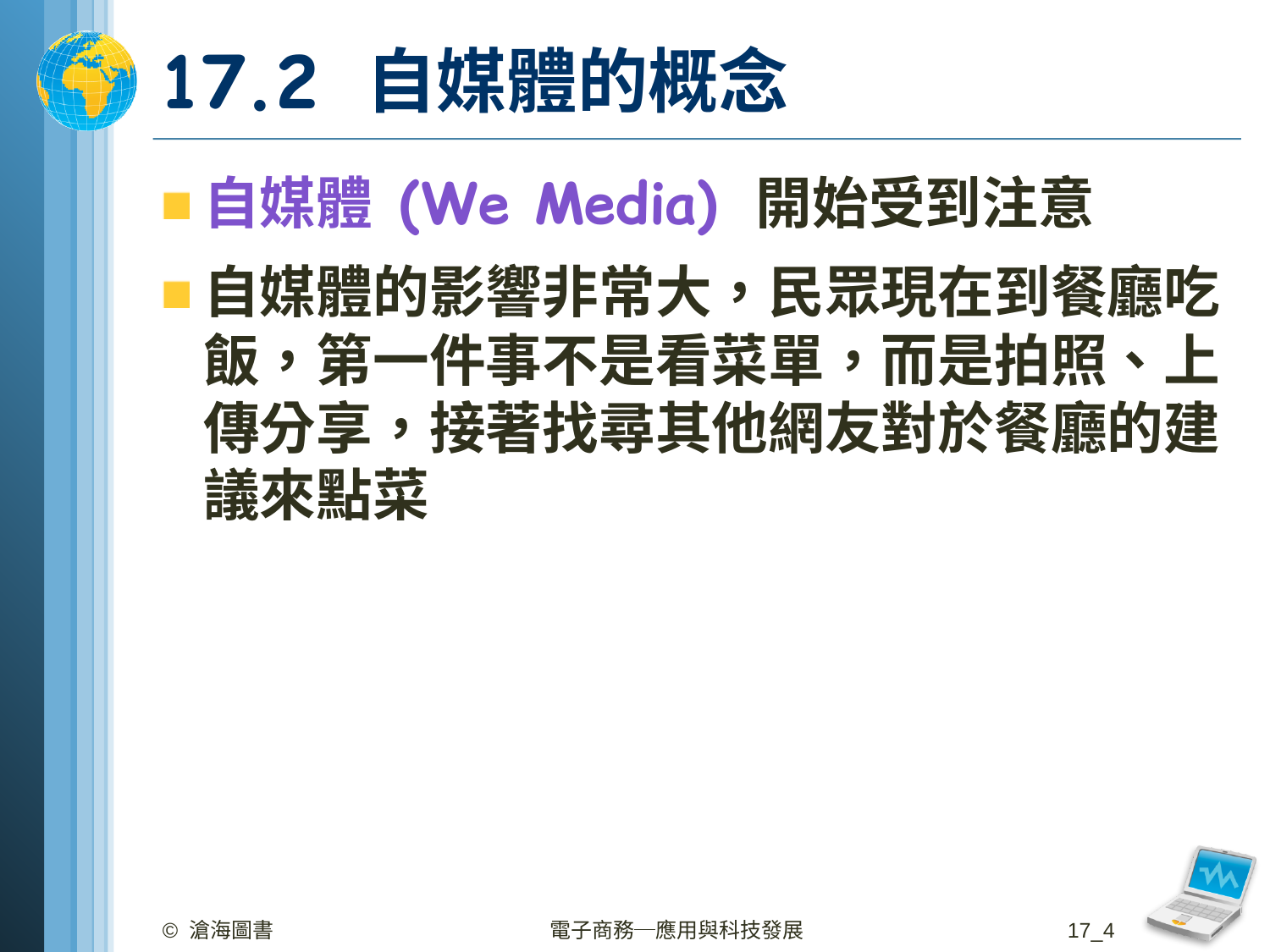

# 17.2 自媒體的概念
自媒體 (We Media) 開始受到注意
自媒體的影響非常大，民眾現在到餐廳吃飯，第一件事不是看菜單，而是拍照、上傳分享，接著找尋其他網友對於餐廳的建議來點菜
© 滄海圖書
電子商務─應用與科技發展
17_4